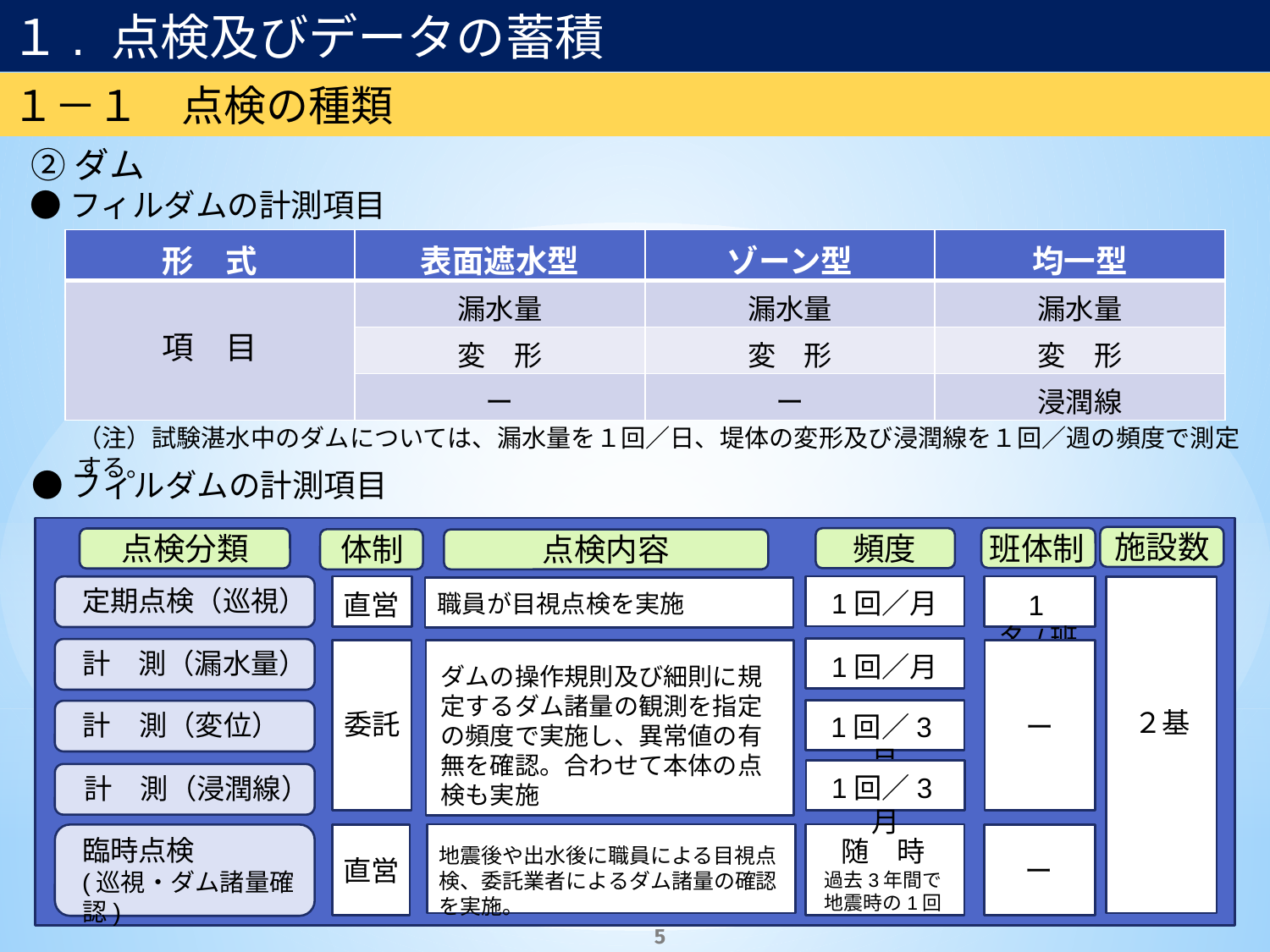

１. 点検及びデータの蓄積
１－１　点検の種類
②ダム
●フィルダムの計測項目
| 形　式 | 表面遮水型 | ゾーン型 | 均一型 |
| --- | --- | --- | --- |
| 項　目 | 漏水量 | 漏水量 | 漏水量 |
|  | 変　形 | 変　形 | 変　形 |
|  | ー | ー | 浸潤線 |
（注）試験湛水中のダムについては、漏水量を１回／日、堤体の変形及び浸潤線を１回／週の頻度で測定する。
●フィルダムの計測項目

施設数

班体制

頻度

点検分類

体制

点検内容

1回／月

1回／月

1回／3月

1回／3月

随　時
過去3年間で
地震時の1回

直営

委託

直営

1名/班

ー

ー

定期点検（巡視）

計　測（漏水量）

計　測（変位）

計　測（浸潤線）

臨時点検
(巡視・ダム諸量確認)

職員が目視点検を実施

ダムの操作規則及び細則に規定するダム諸量の観測を指定の頻度で実施し、異常値の有無を確認。合わせて本体の点検も実施

地震後や出水後に職員による目視点検、委託業者によるダム諸量の確認を実施。
２基
5
5